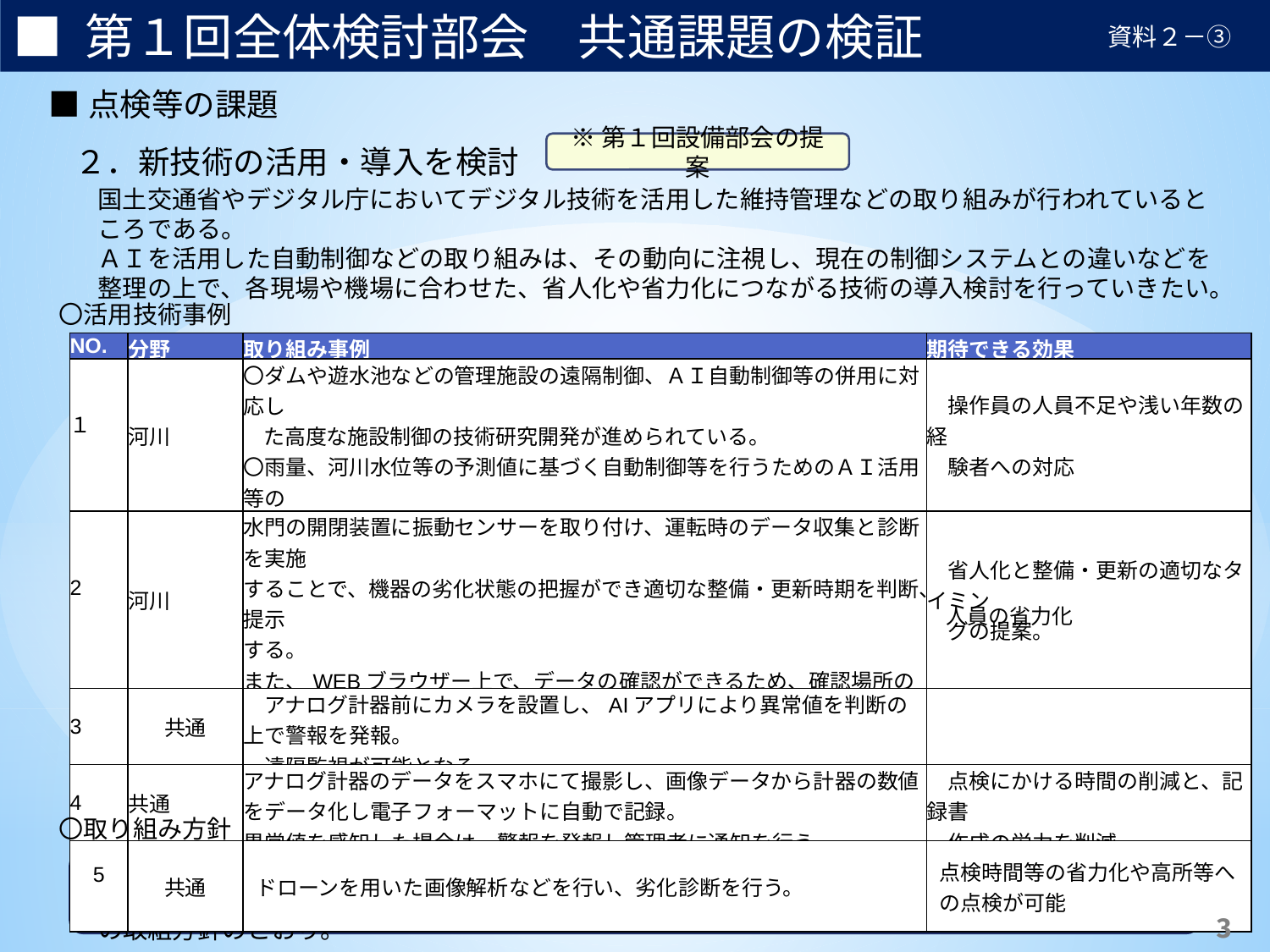

■ 第１回全体検討部会　共通課題の検証
資料２－③
■点検等の課題
２．新技術の活用・導入を検討
※第１回設備部会の提案
国土交通省やデジタル庁においてデジタル技術を活用した維持管理などの取り組みが行われているところである。
ＡＩを活用した自動制御などの取り組みは、その動向に注視し、現在の制御システムとの違いなどを整理の上で、各現場や機場に合わせた、省人化や省力化につながる技術の導入検討を行っていきたい。
〇活用技術事例
| NO. | 分野 | 取り組み事例 | 期待できる効果 |
| --- | --- | --- | --- |
| １ | 河川 | 〇ダムや遊水池などの管理施設の遠隔制御、ＡＩ自動制御等の併用に対応し た高度な施設制御の技術研究開発が進められている。 〇雨量、河川水位等の予測値に基づく自動制御等を行うためのＡＩ活用等の 技術研究開発が進められている。 | 操作員の人員不足や浅い年数の経 　験者への対応 |
| 2 | 河川 | 水門の開閉装置に振動センサーを取り付け、運転時のデータ収集と診断を実施　 することで、機器の劣化状態の把握ができ適切な整備・更新時期を判断、提示　 する。 また、WEBブラウザー上で、データの確認ができるため、確認場所の制約がない。 | 省人化と整備・更新の適切なタイミン 　グの提案。 |
| 3 | 共通 | アナログ計器前にカメラを設置し、AIアプリにより異常値を判断の上で警報を発報。 　遠隔監視が可能となる。 |  |
| 4 | 共通 | アナログ計器のデータをスマホにて撮影し、画像データから計器の数値をデータ化し電子フォーマットに自動で記録。 異常値を感知した場合は、警報を発報し管理者に通知を行う。 | 点検にかける時間の削減と、記録書 　作成の労力を削減 |
| 5 | 共通 | ドローンを用いた画像解析などを行い、劣化診断を行う。 | 点検時間等の省力化や高所等への点検が可能 |
人員の省力化

〇取り組み方針
　第１回設備部会の審議の内容を踏まえ、 P7「デジタル技術の活用」「デジタル技術の活用方法を検討」
　の取組方針のとおり。
3